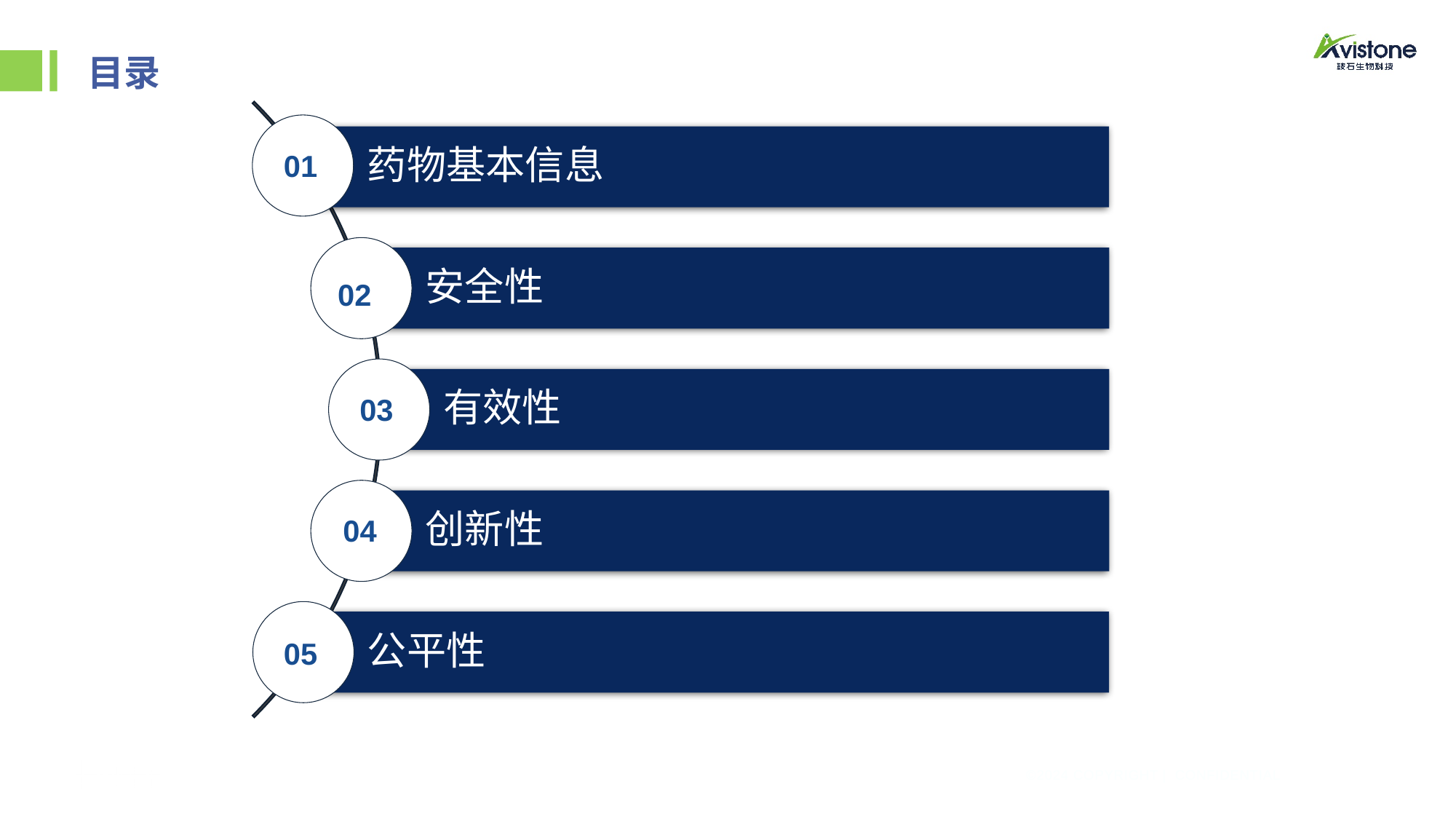

# 目录
药物基本信息
安全性
有效性
创新性
公平性
01
02
03
04
05